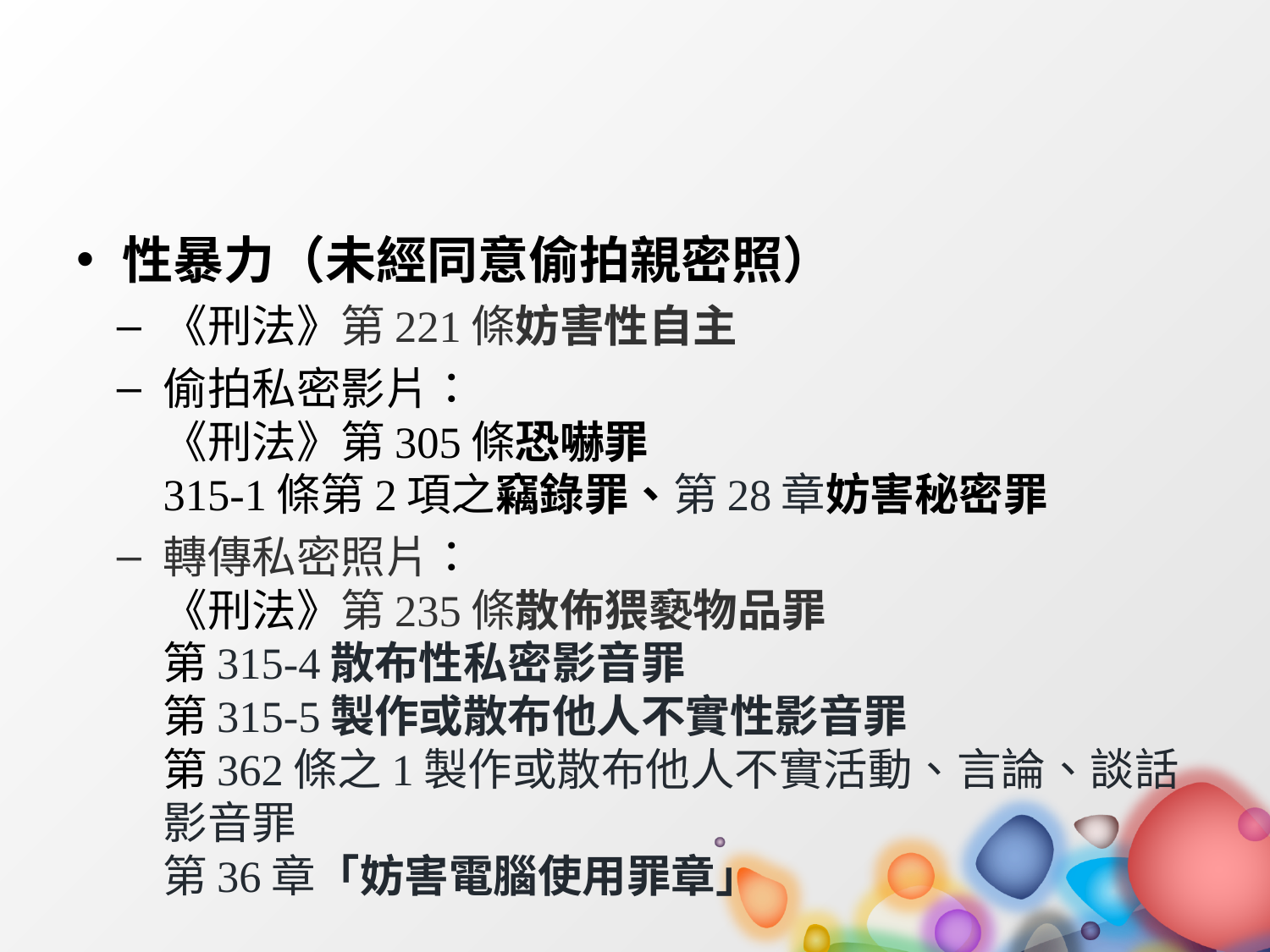

#
性暴力（未經同意偷拍親密照）
《刑法》第221條妨害性自主
偷拍私密影片：
《刑法》第305條恐嚇罪
315-1條第2項之竊錄罪、第28章妨害秘密罪
轉傳私密照片：
《刑法》第235條散佈猥褻物品罪
第315-4散布性私密影音罪
第315-5製作或散布他人不實性影音罪
第362條之1製作或散布他人不實活動、言論、談話影音罪
第36章「妨害電腦使用罪章」